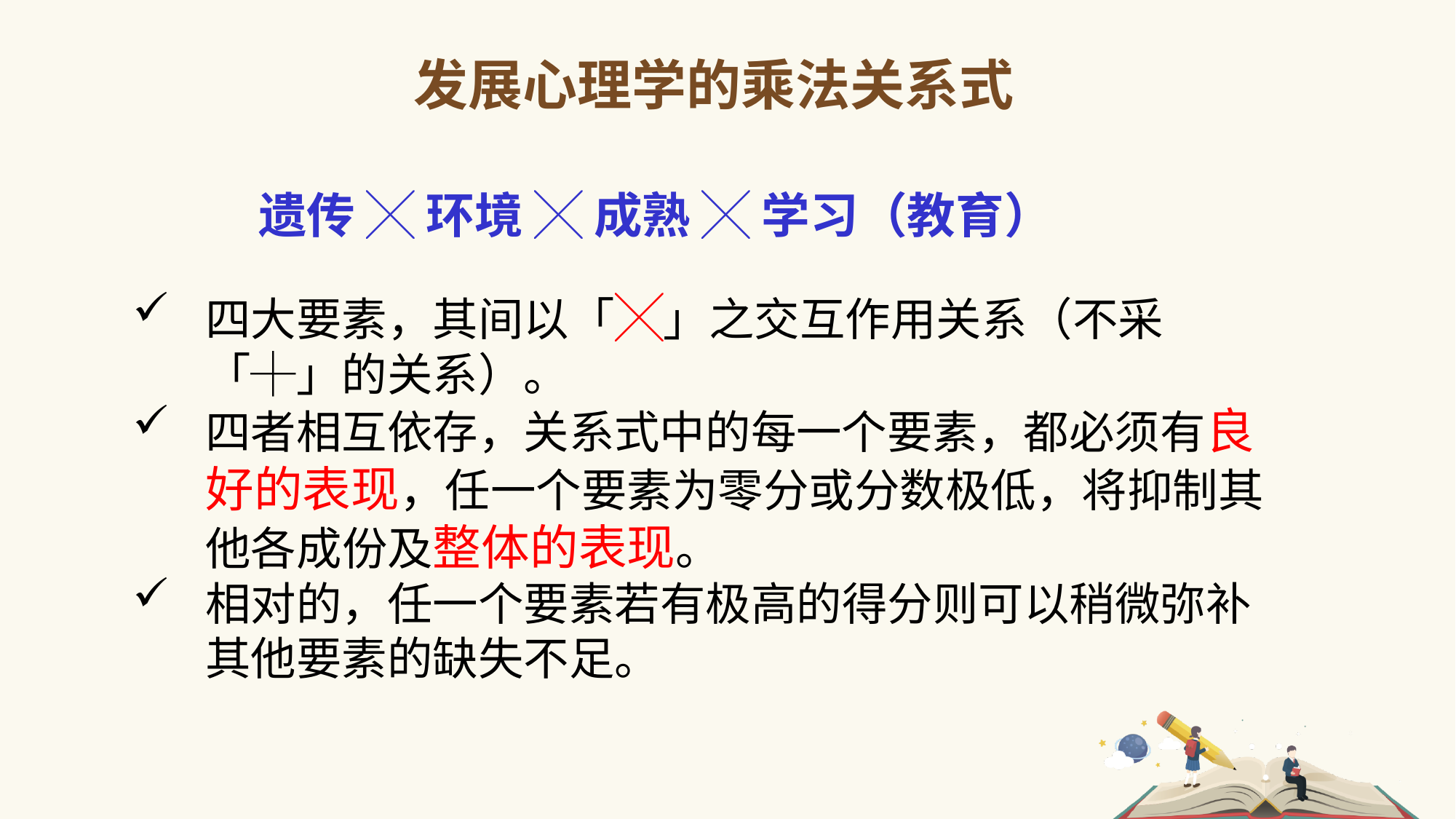

发展心理学的乘法关系式
遗传 ╳ 环境 ╳ 成熟 ╳ 学习（教育）

四大要素，其间以「╳」之交互作用关系（不采「┼」的关系）。
四者相互依存，关系式中的每一个要素，都必须有良好的表现，任一个要素为零分或分数极低，将抑制其他各成份及整体的表现。
相对的，任一个要素若有极高的得分则可以稍微弥补其他要素的缺失不足。